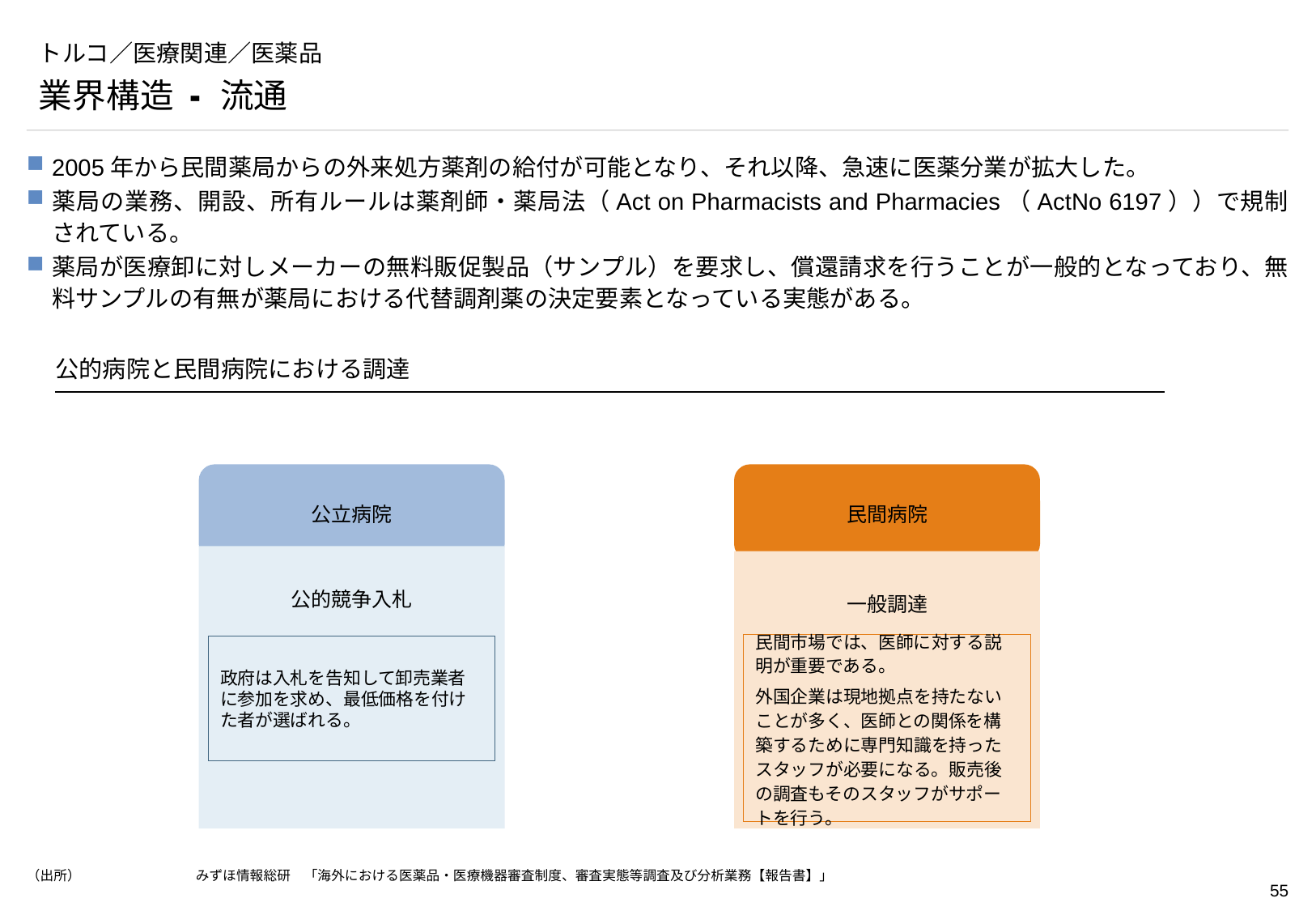

# トルコ／医療関連／医薬品
業界構造 - 流通
2005年から民間薬局からの外来処方薬剤の給付が可能となり、それ以降、急速に医薬分業が拡大した。
薬局の業務、開設、所有ルールは薬剤師・薬局法（Act on Pharmacists and Pharmacies（ActNo 6197））で規制されている。
薬局が医療卸に対しメーカーの無料販促製品（サンプル）を要求し、償還請求を行うことが一般的となっており、無料サンプルの有無が薬局における代替調剤薬の決定要素となっている実態がある。
公的病院と民間病院における調達
公立病院
民間病院

公的競争入札

一般調達

民間市場では、医師に対する説明が重要である。
外国企業は現地拠点を持たないことが多く、医師との関係を構築するために専門知識を持ったスタッフが必要になる。販売後の調査もそのスタッフがサポートを行う。
政府は入札を告知して卸売業者に参加を求め、最低価格を付けた者が選ばれる。
（出所）	みずほ情報総研　「海外における医薬品・医療機器審査制度、審査実態等調査及び分析業務【報告書】」